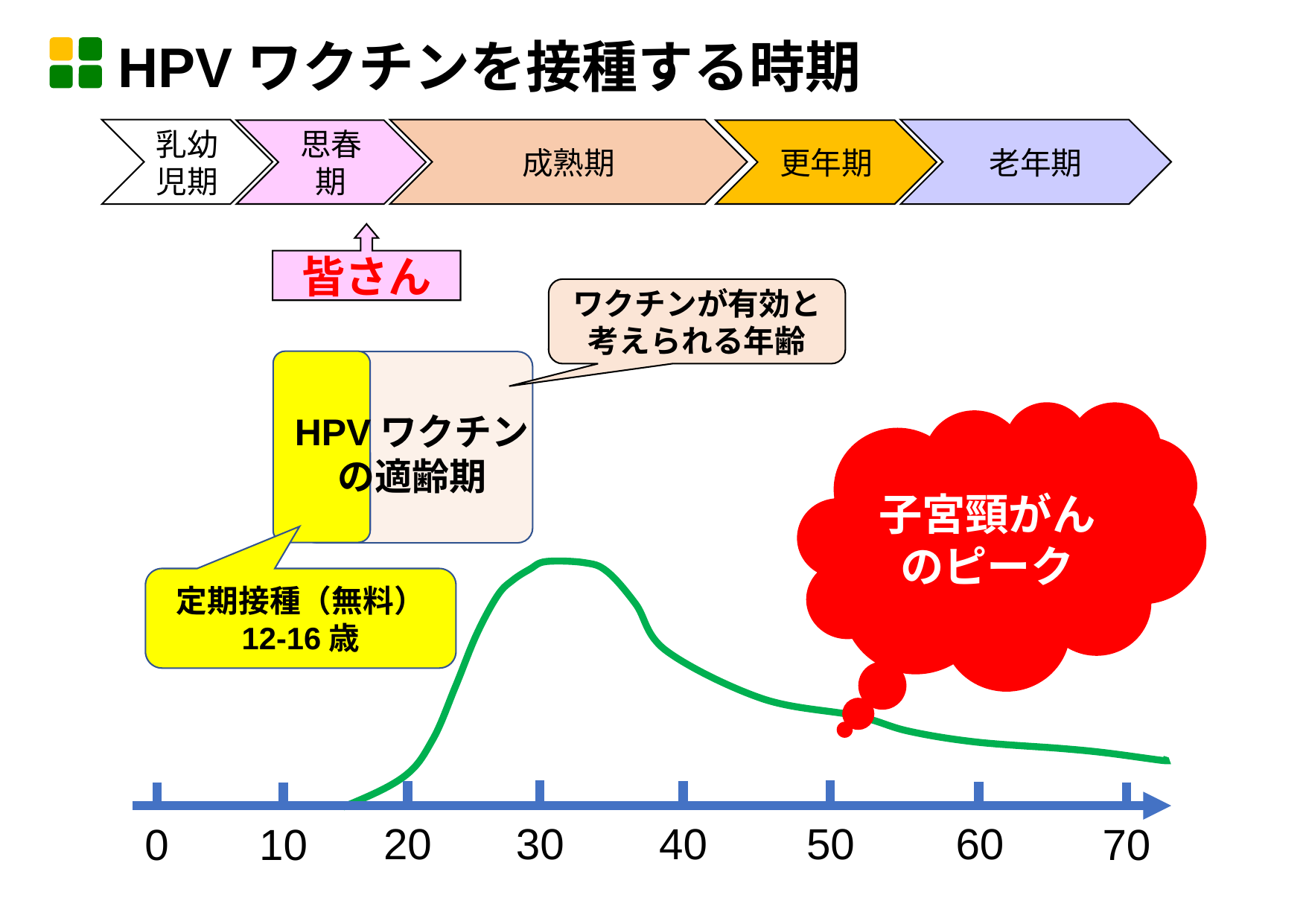

HPVワクチンを接種する時期

成熟期
老年期
乳幼児期
思春期
更年期
皆さん
ワクチンが有効と考えられる年齢

子宮頸がんのピーク
HPVワクチンの適齢期

定期接種（無料）
12-16歳
20
30
40
50
60
10
0
70